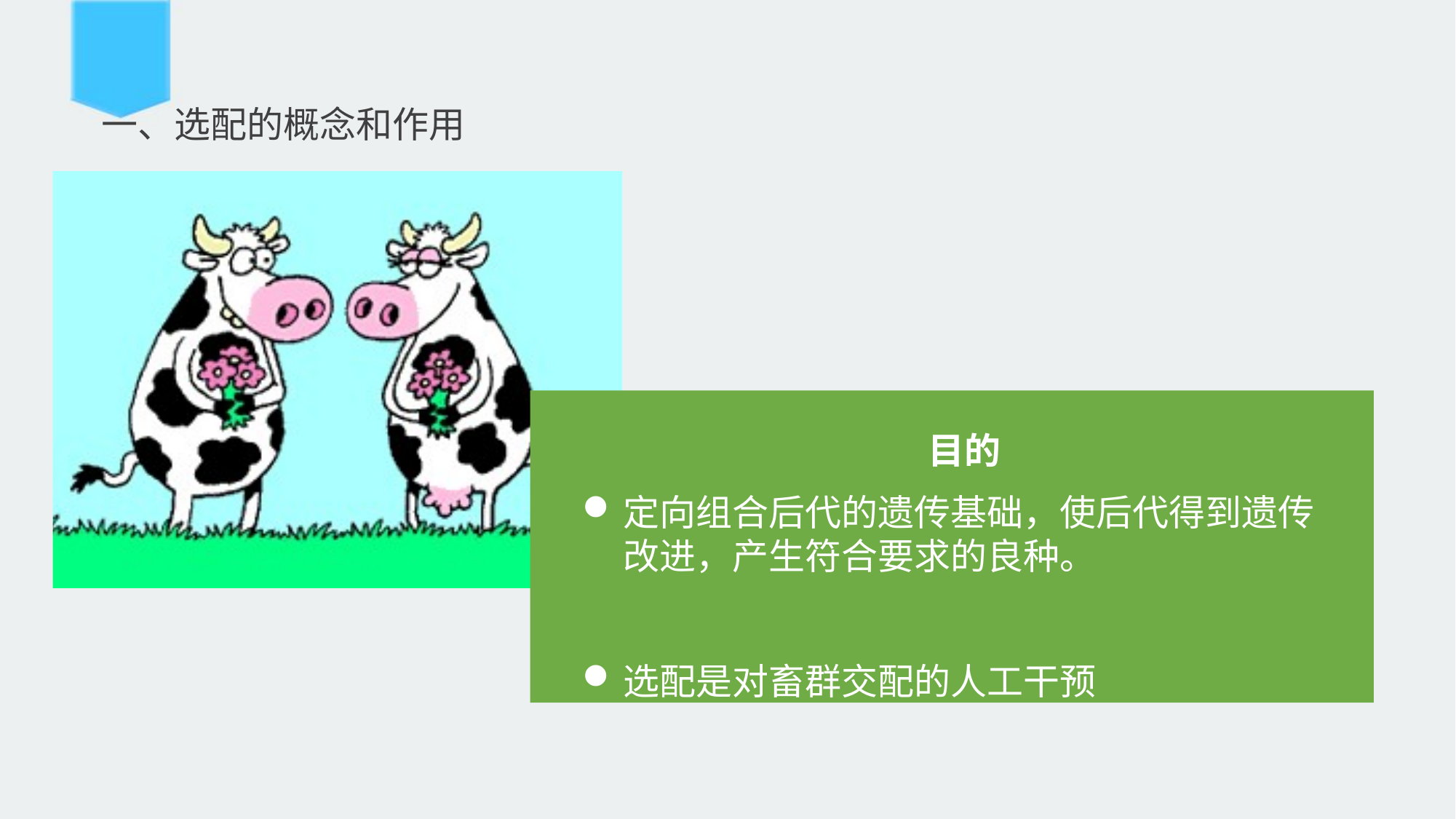

# 一、选配的概念和作用

目的
定向组合后代的遗传基础，使后代得到遗传改进，产生符合要求的良种。

选配是对畜群交配的人工干预